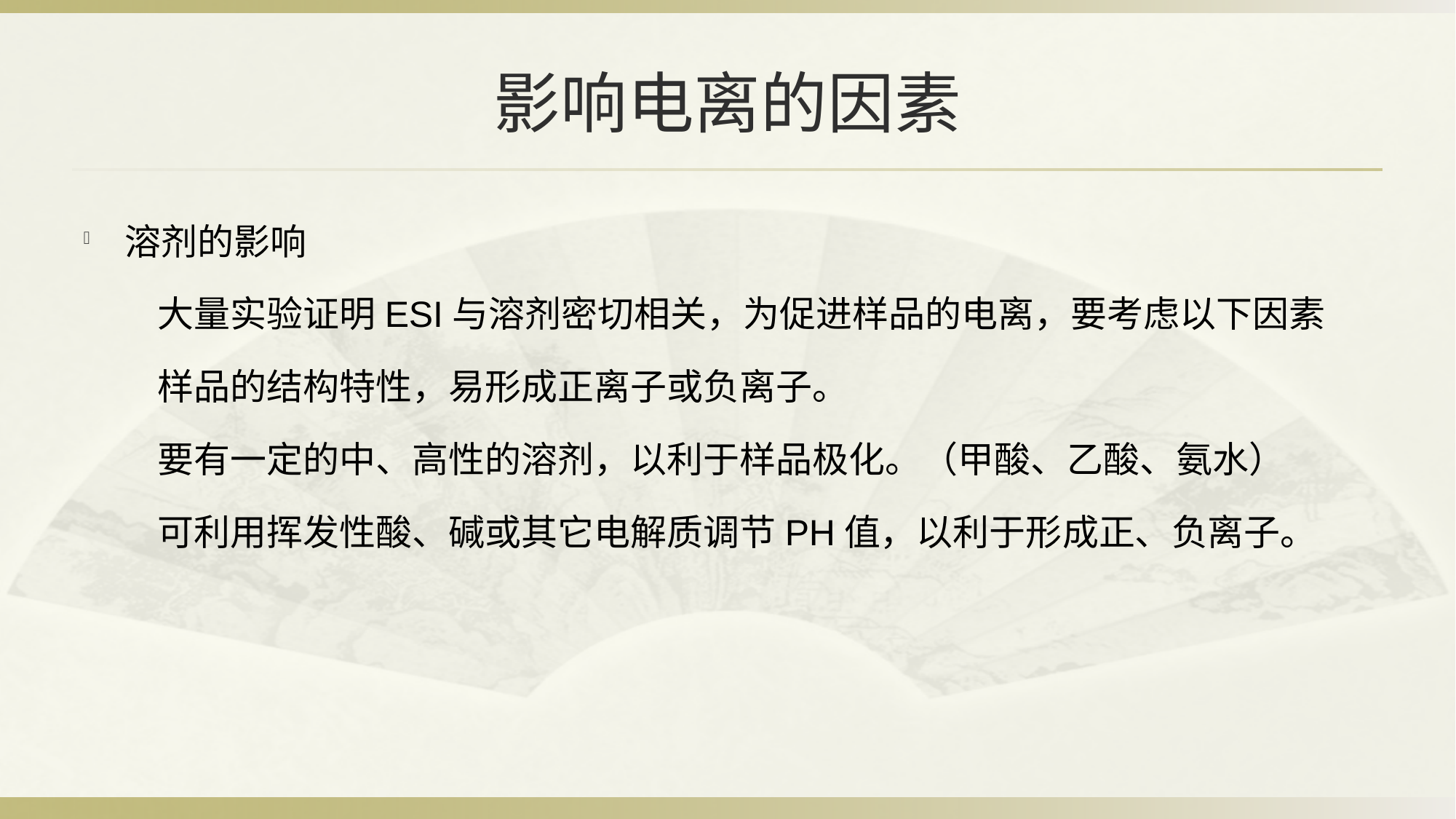

# 影响电离的因素
溶剂的影响
        大量实验证明ESI与溶剂密切相关，为促进样品的电离，要考虑以下因素
        样品的结构特性，易形成正离子或负离子。
        要有一定的中、高性的溶剂，以利于样品极化。（甲酸、乙酸、氨水）
        可利用挥发性酸、碱或其它电解质调节PH值，以利于形成正、负离子。